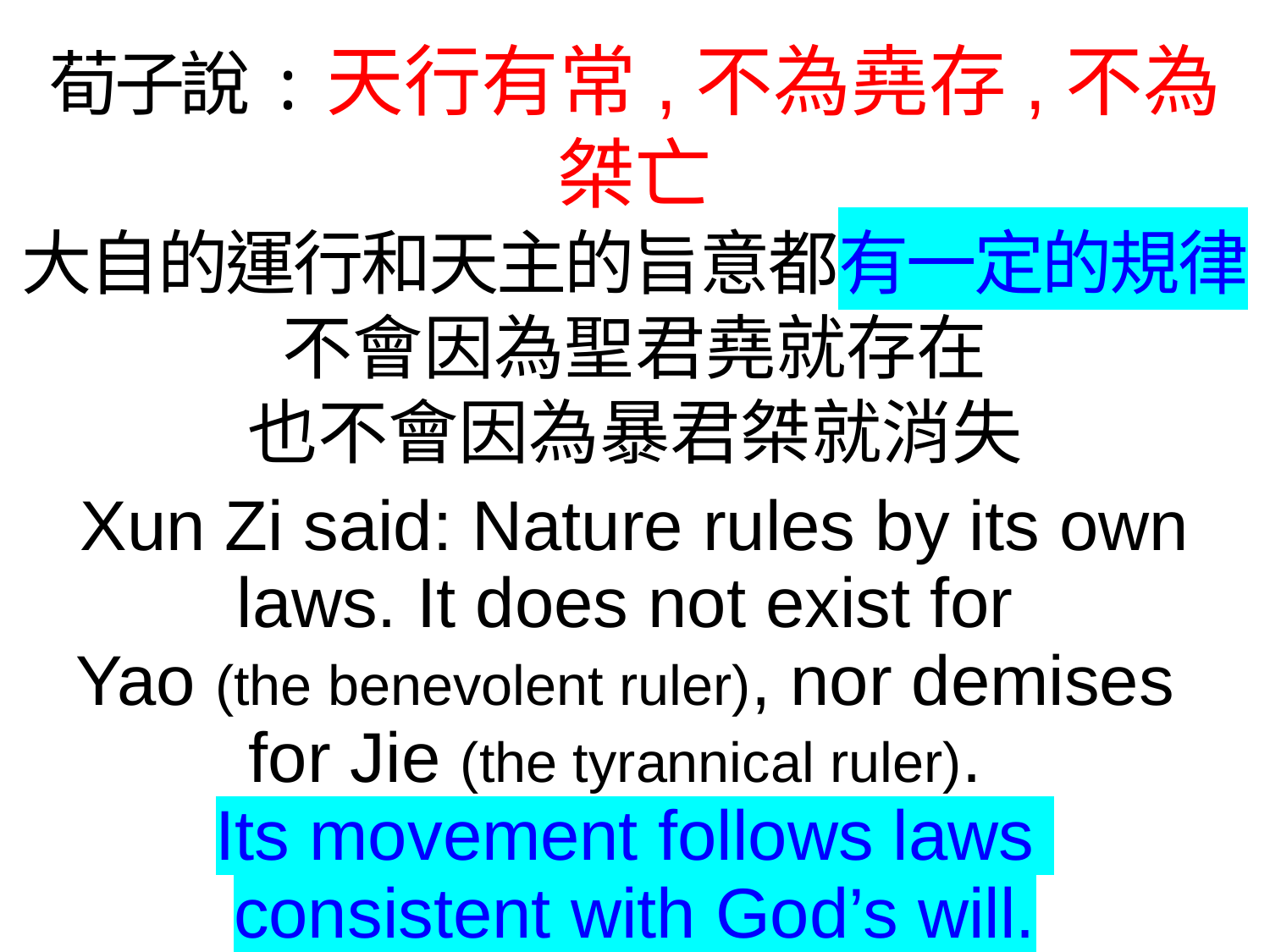

荀子說:天行有常,不為堯存,不為桀亡
大自的運行和天主的旨意都有一定的規律
不會因為聖君堯就存在
也不會因為暴君桀就消失
Xun Zi said: Nature rules by its own laws. It does not exist for
Yao (the benevolent ruler), nor demises
for Jie (the tyrannical ruler).
Its movement follows laws
consistent with God’s will.